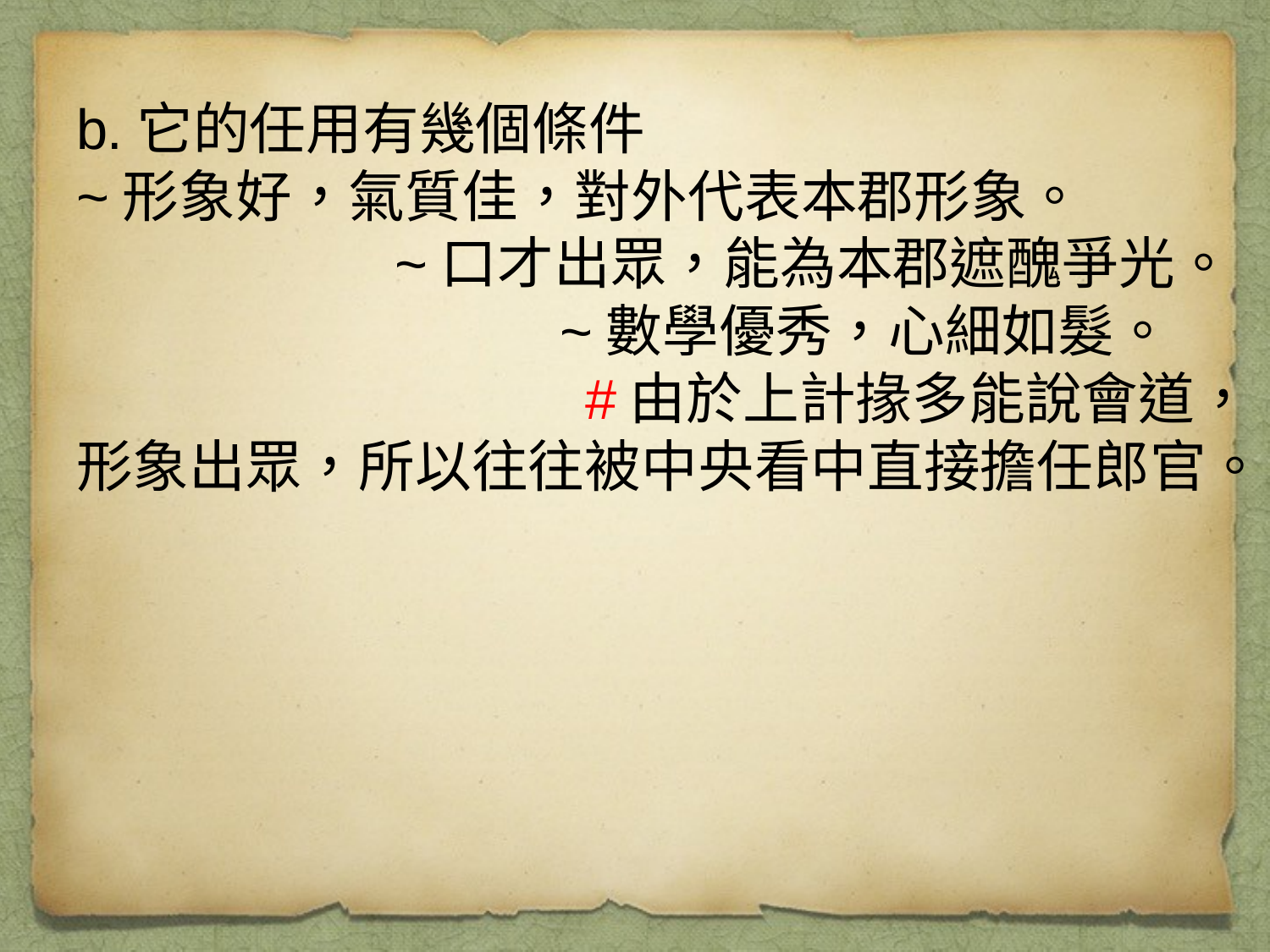

#
b.它的任用有幾個條件                                              ~形象好，氣質佳，對外代表本郡形象。                                     ~口才出眾，能為本郡遮醜爭光。                                      ~數學優秀，心細如髮。                                             #由於上計掾多能說會道，形象出眾，所以往往被中央看中直接擔任郎官。